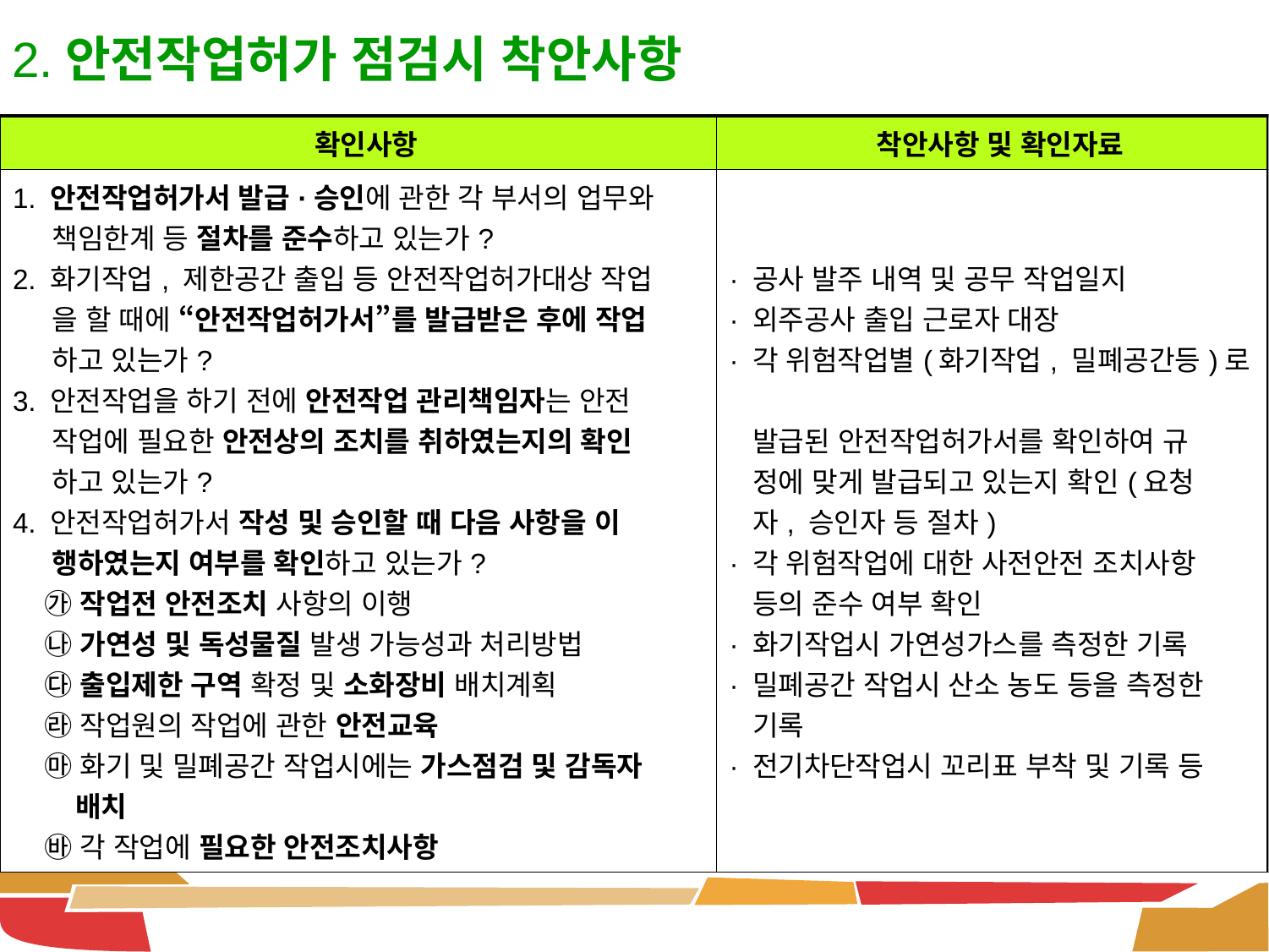

2.안전작업허가 점검시 착안사항
| 확인사항 | 착안사항 및 확인자료 |
| --- | --- |
| 1. 안전작업허가서 발급·승인에 관한 각 부서의 업무와 책임한계 등 절차를 준수하고 있는가? 2. 화기작업, 제한공간 출입 등 안전작업허가대상 작업 을 할 때에 “안전작업허가서”를 발급받은 후에 작업 하고 있는가? 3. 안전작업을 하기 전에 안전작업 관리책임자는 안전 작업에 필요한 안전상의 조치를 취하였는지의 확인 하고 있는가? 4. 안전작업허가서 작성 및 승인할 때 다음 사항을 이 행하였는지 여부를 확인하고 있는가? ㉮ 작업전 안전조치 사항의 이행 ㉯ 가연성 및 독성물질 발생 가능성과 처리방법 ㉰ 출입제한 구역 확정 및 소화장비 배치계획 ㉱ 작업원의 작업에 관한 안전교육 ㉲ 화기 및 밀폐공간 작업시에는 가스점검 및 감독자 배치 ㉳ 각 작업에 필요한 안전조치사항 | · 공사 발주 내역 및 공무 작업일지 · 외주공사 출입 근로자 대장 · 각 위험작업별(화기작업, 밀폐공간등)로 발급된 안전작업허가서를 확인하여 규 정에 맞게 발급되고 있는지 확인(요청 자, 승인자 등 절차) · 각 위험작업에 대한 사전안전 조치사항 등의 준수 여부 확인 · 화기작업시 가연성가스를 측정한 기록 · 밀폐공간 작업시 산소 농도 등을 측정한 기록 · 전기차단작업시 꼬리표 부착 및 기록 등 |